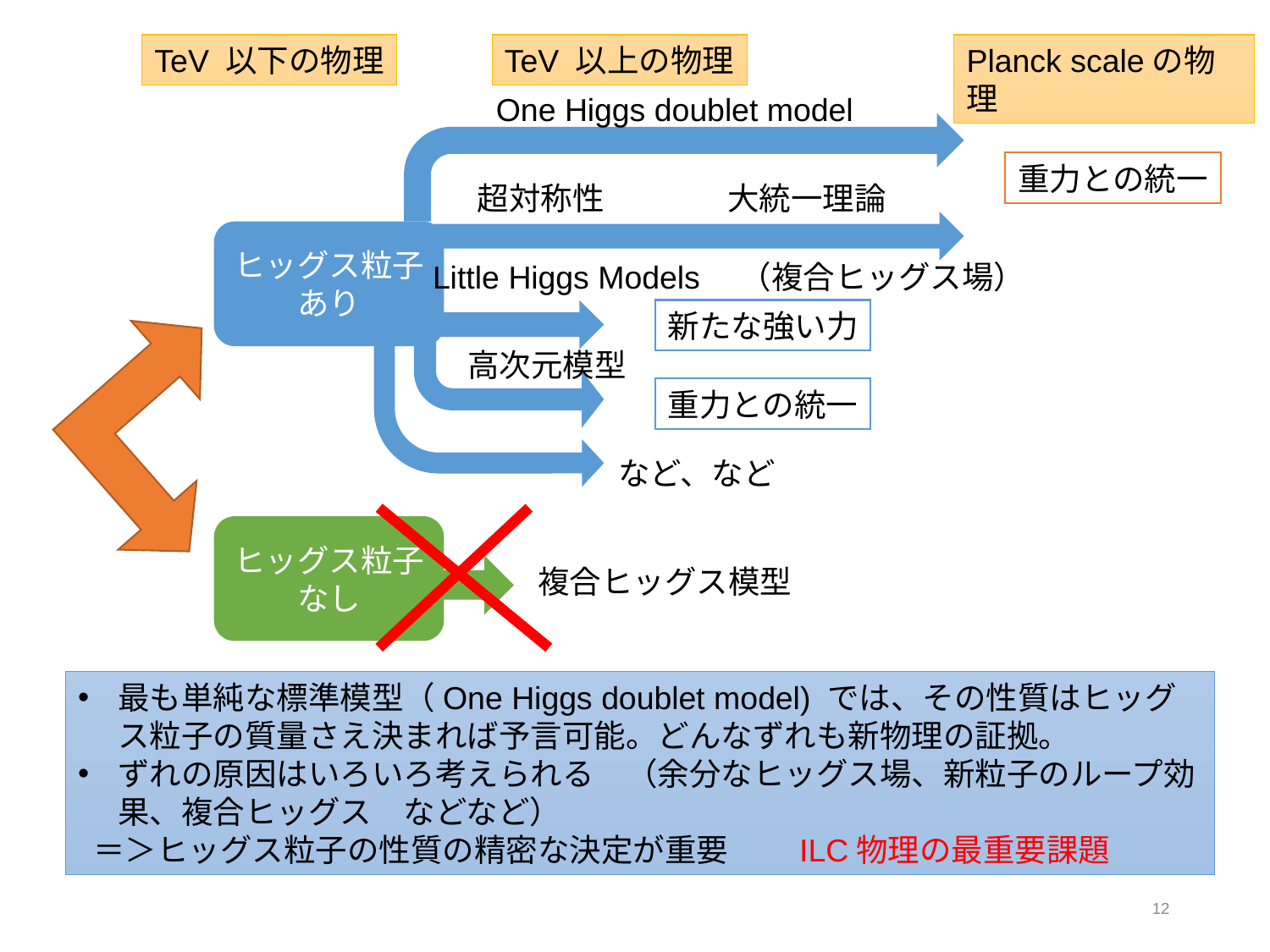

TeV 以下の物理
TeV 以上の物理
Planck scaleの物理
 One Higgs doublet model

重力との統一
超対称性
大統一理論

ヒッグス粒子あり
Little Higgs Models　（複合ヒッグス場）

新たな強い力

高次元模型
重力との統一
など、など
ヒッグス粒子なし

複合ヒッグス模型
最も単純な標準模型（One Higgs doublet model) では、その性質はヒッグス粒子の質量さえ決まれば予言可能。どんなずれも新物理の証拠。
ずれの原因はいろいろ考えられる　（余分なヒッグス場、新粒子のループ効果、複合ヒッグス　などなど）
＝＞ヒッグス粒子の性質の精密な決定が重要　　ILC物理の最重要課題
12